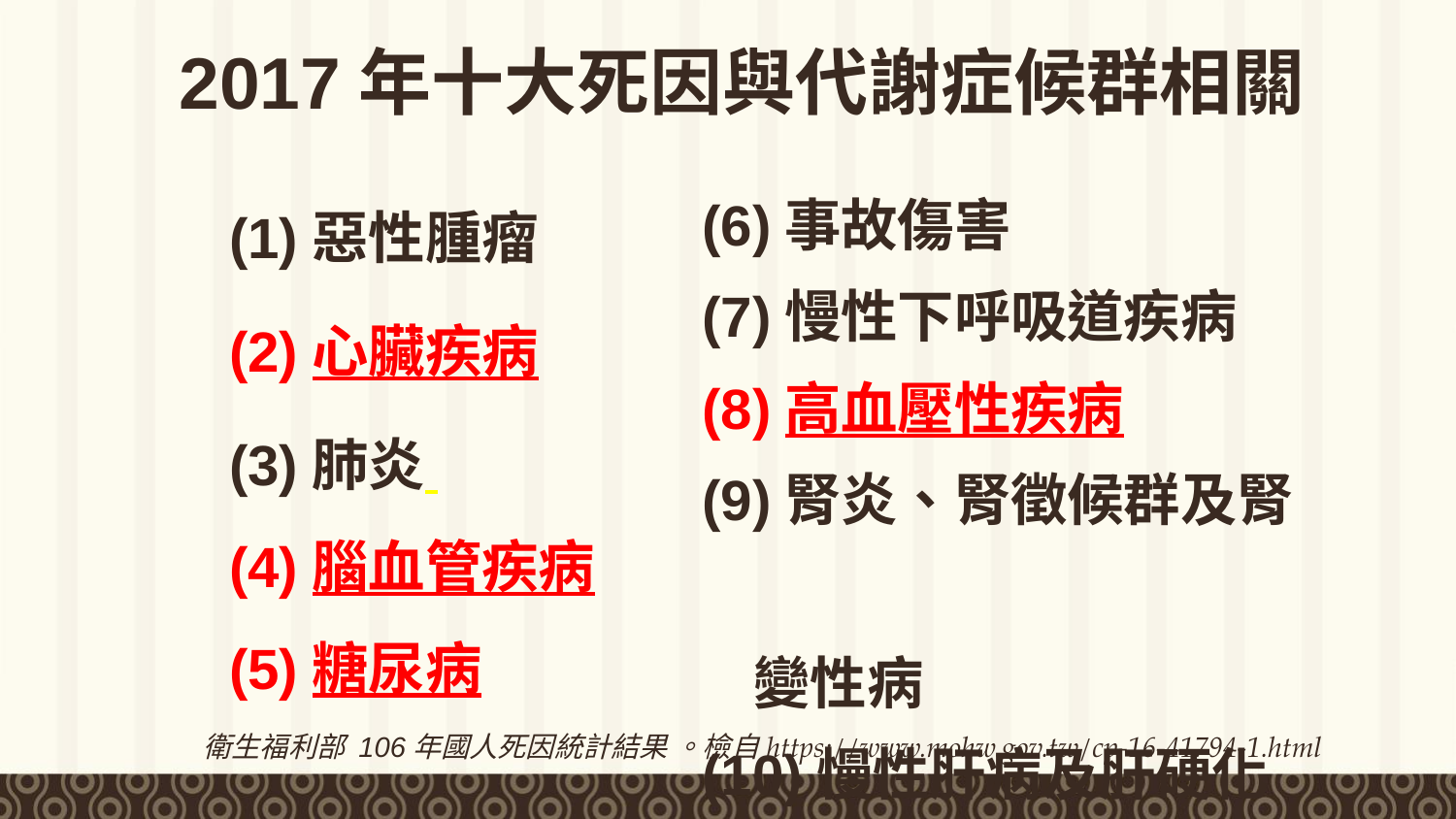

2017年十大死因與代謝症候群相關
(6)事故傷害
(7)慢性下呼吸道疾病
(8)高血壓性疾病
(9)腎炎、腎徵候群及腎
   變性病
(10)慢性肝病及肝硬化
(1)惡性腫瘤
(2)心臟疾病
(3)肺炎
(4)腦血管疾病
(5)糖尿病
衛生福利部 106年國人死因統計結果 。檢自https://www.mohw.gov.tw/cp-16-41794-1.html